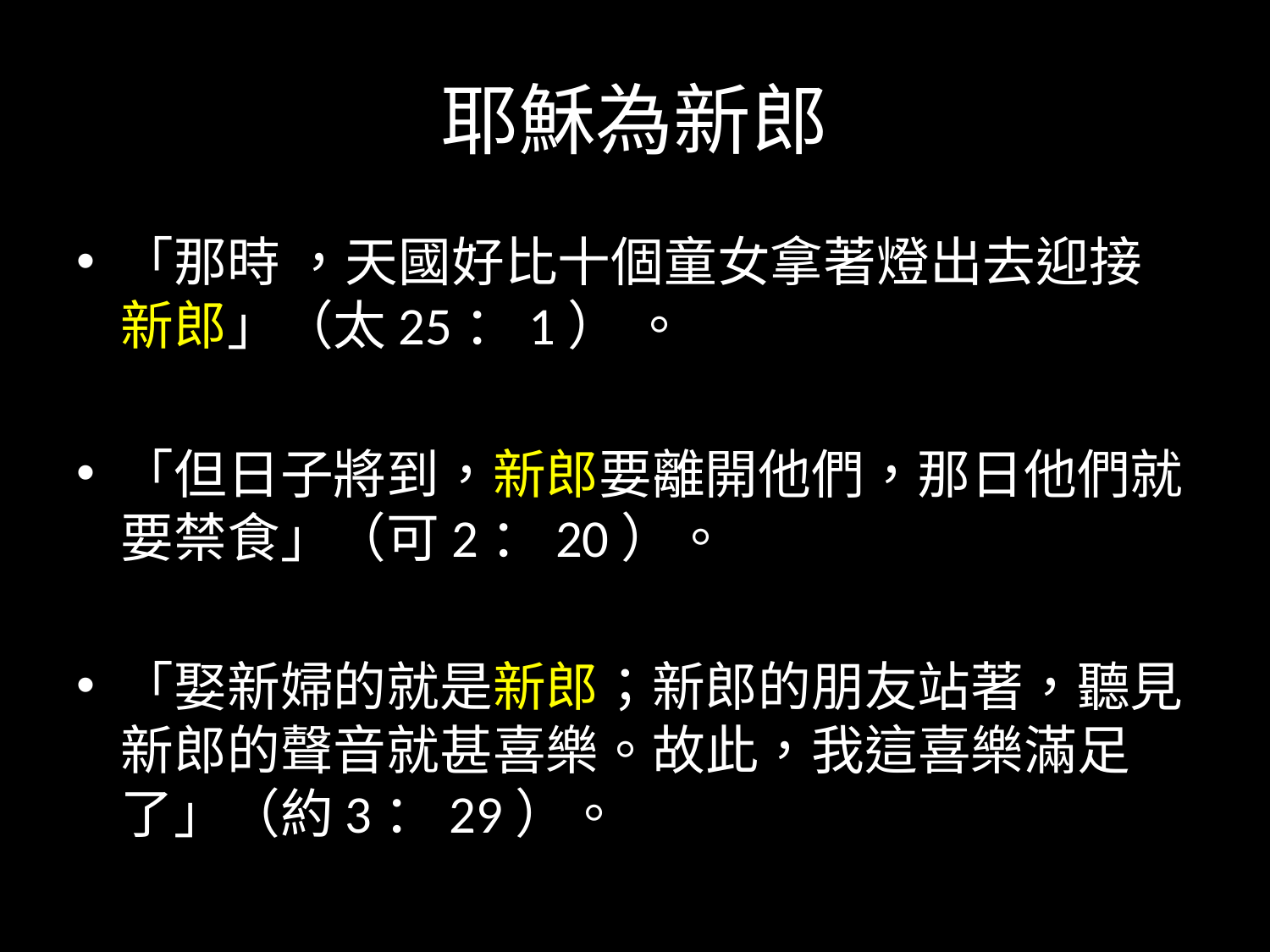

# 耶穌為新郎
「那時 ，天國好比十個童女拿著燈出去迎接新郎」（太25：1） 。

「但日子將到，新郎要離開他們，那日他們就要禁食」（可2：20）。

「娶新婦的就是新郎；新郎的朋友站著，聽見新郎的聲音就甚喜樂。故此，我這喜樂滿足了」（約3：29）。